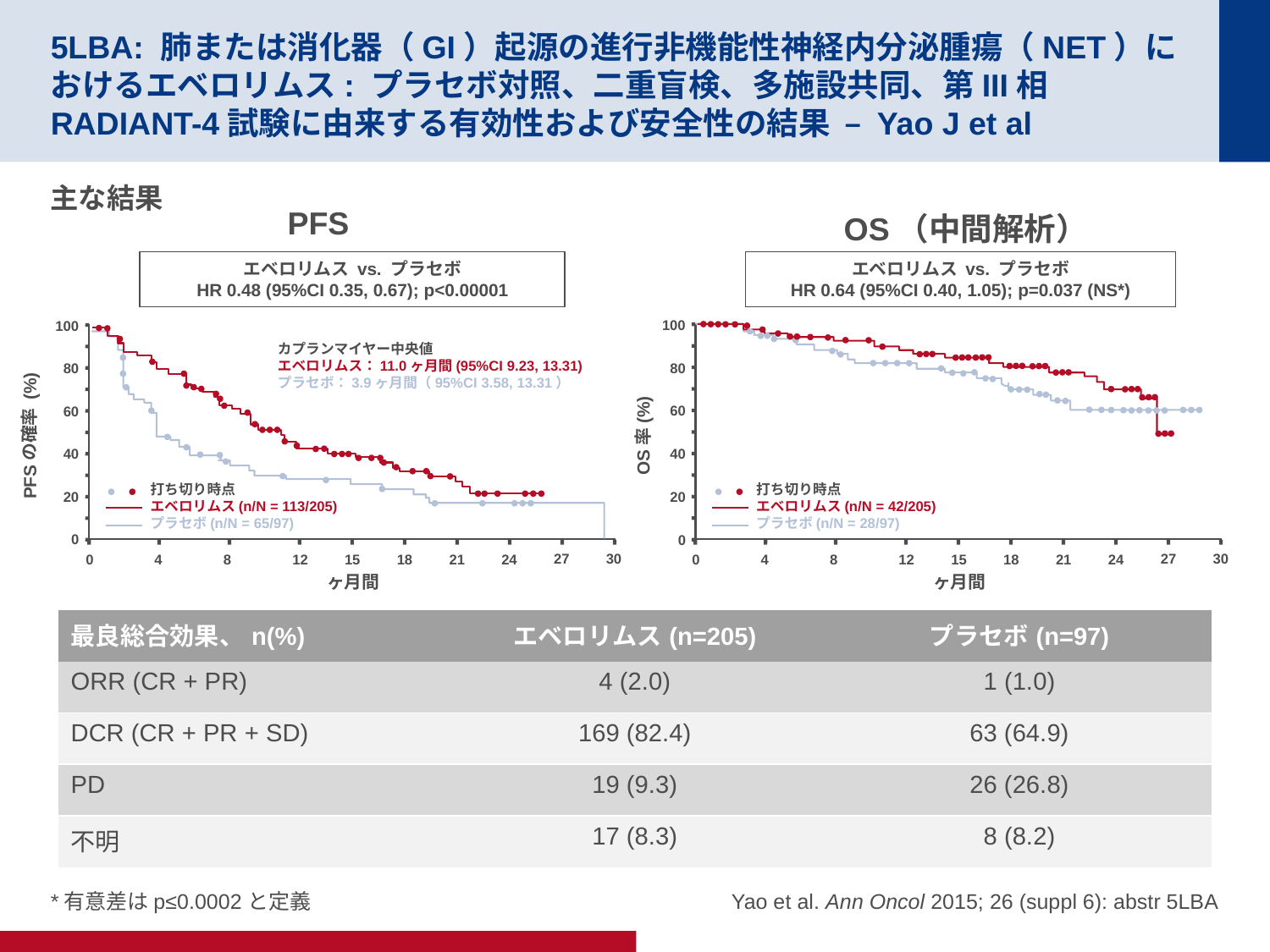

# 5LBA: 肺または消化器（GI）起源の進行非機能性神経内分泌腫瘍（NET）におけるエベロリムス: プラセボ対照、二重盲検、多施設共同、第III相RADIANT-4試験に由来する有効性および安全性の結果  – Yao J et al
主な結果
PFS
OS（中間解析）
エベロリムス vs. プラセボ
HR 0.48 (95%CI 0.35, 0.67); p<0.00001
エベロリムス vs. プラセボ
HR 0.64 (95%CI 0.40, 1.05); p=0.037 (NS*)
100
100

カプランマイヤー中央値
エベロリムス：11.0ヶ月間(95%CI 9.23, 13.31)
プラセボ：3.9ヶ月間（95%CI 3.58, 13.31）

80
80

60
60

OS率(%)
PFSの確率 (%)

40
40

打ち切り時点
エベロリムス(n/N = 113/205)
プラセボ(n/N = 65/97)
打ち切り時点
エベロリムス(n/N = 42/205)
プラセボ(n/N = 28/97)

20
20

0
0

27
30
27
30
0
4
8
12
15
18
21
24
0
4
8
12
15
18
21
24

ヶ月間
ヶ月間
| 最良総合効果、n(%) | エベロリムス(n=205) | プラセボ(n=97) |
| --- | --- | --- |
| ORR (CR + PR) | 4 (2.0) | 1 (1.0) |
| DCR (CR + PR + SD) | 169 (82.4) | 63 (64.9) |
| PD | 19 (9.3) | 26 (26.8) |
| 不明 | 17 (8.3) | 8 (8.2) |
*有意差はp≤0.0002と定義
Yao et al. Ann Oncol 2015; 26 (suppl 6): abstr 5LBA